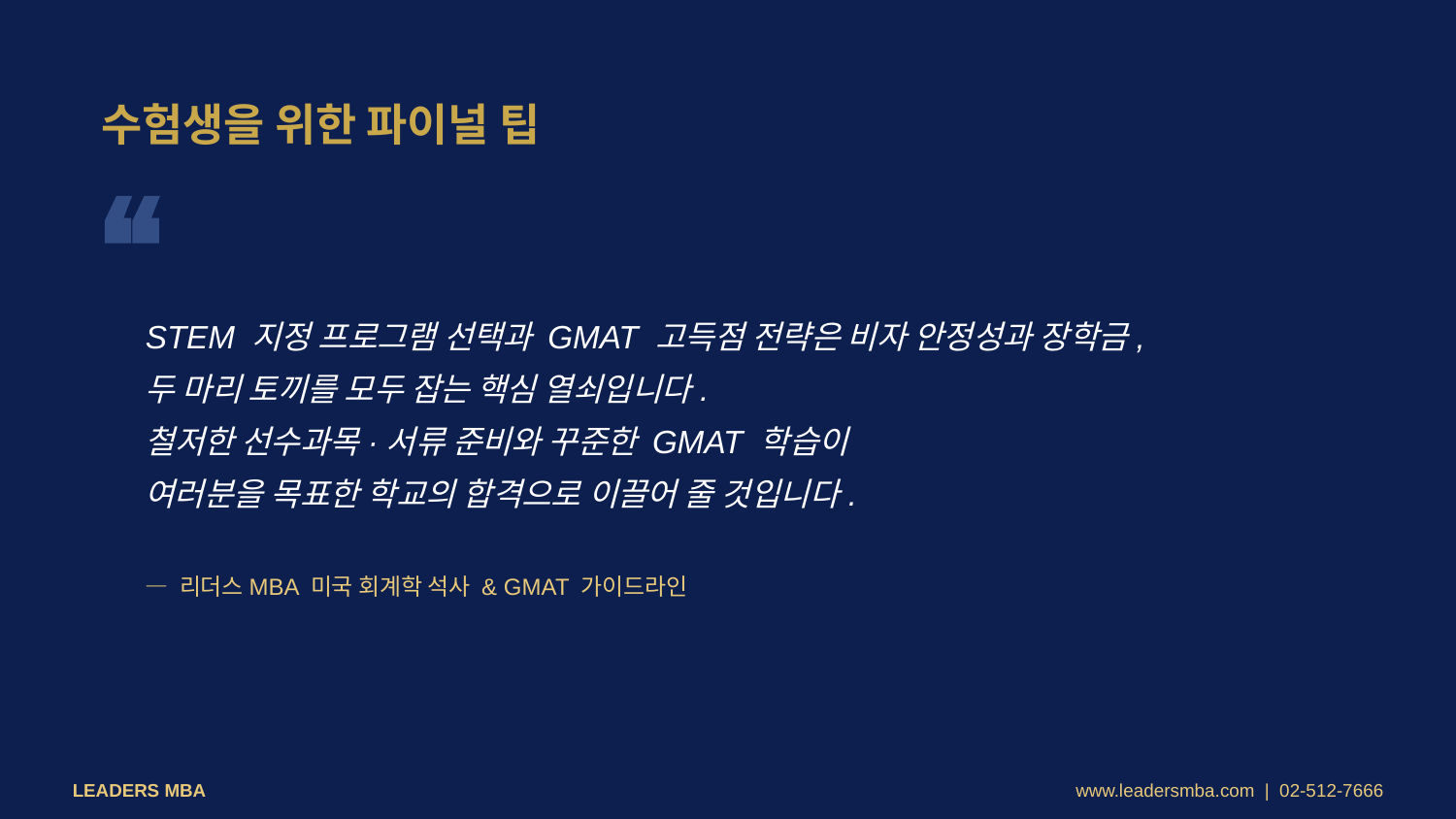

수험생을 위한 파이널 팁
“
STEM 지정 프로그램 선택과 GMAT 고득점 전략은 비자 안정성과 장학금,
두 마리 토끼를 모두 잡는 핵심 열쇠입니다.
철저한 선수과목·서류 준비와 꾸준한 GMAT 학습이
여러분을 목표한 학교의 합격으로 이끌어 줄 것입니다.
— 리더스MBA 미국 회계학 석사 & GMAT 가이드라인
LEADERS MBA
www.leadersmba.com  |  02-512-7666